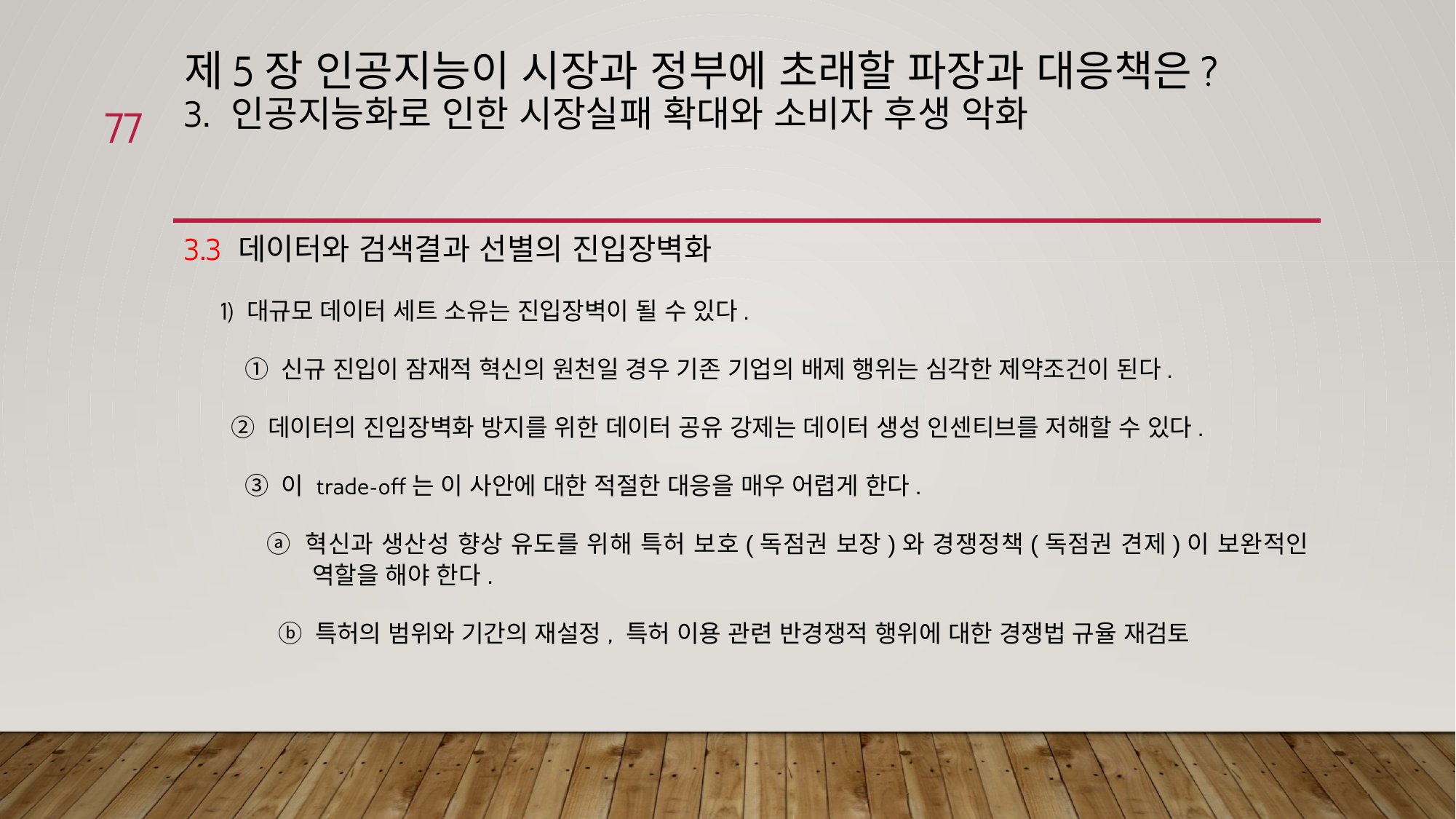

# 제5장 인공지능이 시장과 정부에 초래할 파장과 대응책은? 3. 인공지능화로 인한 시장실패 확대와 소비자 후생 악화
77
3.3 데이터와 검색결과 선별의 진입장벽화
     1) 대규모 데이터 세트 소유는 진입장벽이 될 수 있다.
         ① 신규 진입이 잠재적 혁신의 원천일 경우 기존 기업의 배제 행위는 심각한 제약조건이 된다.
       ② 데이터의 진입장벽화 방지를 위한 데이터 공유 강제는 데이터 생성 인센티브를 저해할 수 있다.
         ③ 이 trade-off는 이 사안에 대한 적절한 대응을 매우 어렵게 한다.
           ⓐ 혁신과 생산성 향상 유도를 위해 특허 보호(독점권 보장)와 경쟁정책(독점권 견제)이 보완적인 역할을 해야 한다.
              ⓑ 특허의 범위와 기간의 재설정, 특허 이용 관련 반경쟁적 행위에 대한 경쟁법 규율 재검토